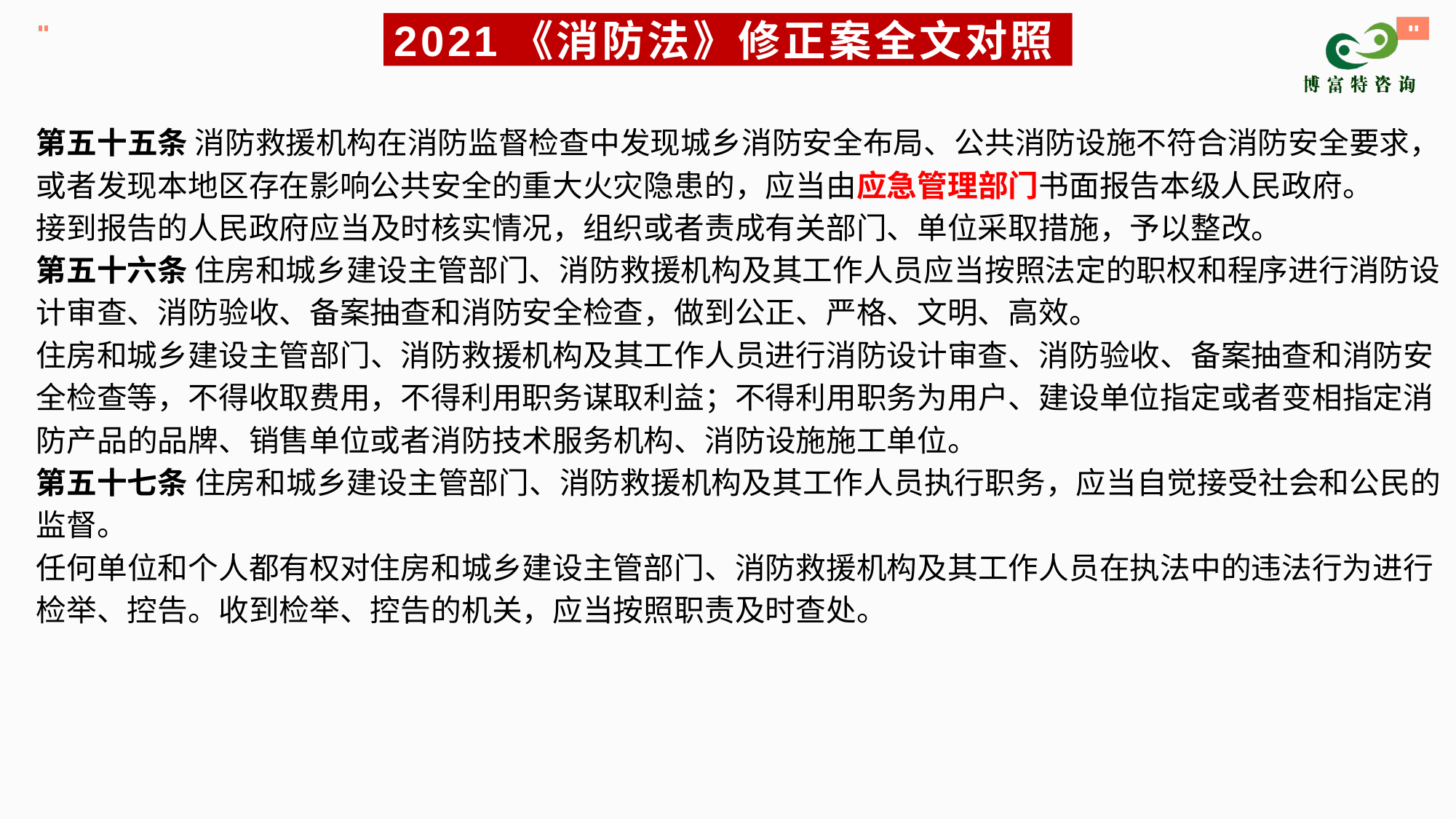

# 2021《消防法》修正案全文对照
第五十五条 消防救援机构在消防监督检查中发现城乡消防安全布局、公共消防设施不符合消防安全要求，或者发现本地区存在影响公共安全的重大火灾隐患的，应当由应急管理部门书面报告本级人民政府。
接到报告的人民政府应当及时核实情况，组织或者责成有关部门、单位采取措施，予以整改。
第五十六条 住房和城乡建设主管部门、消防救援机构及其工作人员应当按照法定的职权和程序进行消防设计审查、消防验收、备案抽查和消防安全检查，做到公正、严格、文明、高效。
住房和城乡建设主管部门、消防救援机构及其工作人员进行消防设计审查、消防验收、备案抽查和消防安全检查等，不得收取费用，不得利用职务谋取利益；不得利用职务为用户、建设单位指定或者变相指定消防产品的品牌、销售单位或者消防技术服务机构、消防设施施工单位。
第五十七条 住房和城乡建设主管部门、消防救援机构及其工作人员执行职务，应当自觉接受社会和公民的监督。
任何单位和个人都有权对住房和城乡建设主管部门、消防救援机构及其工作人员在执法中的违法行为进行检举、控告。收到检举、控告的机关，应当按照职责及时查处。